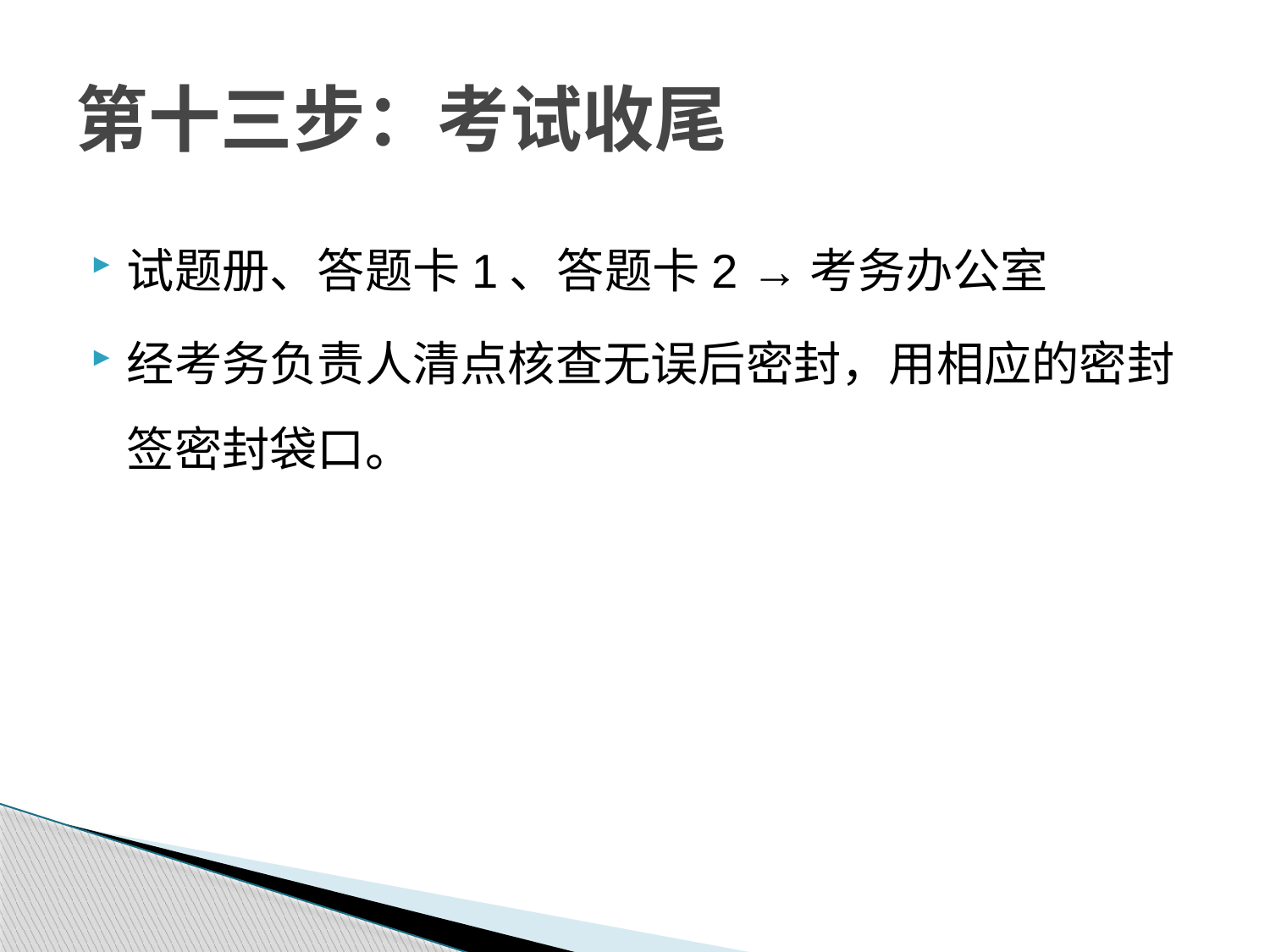

# 第十三步：考试收尾
试题册、答题卡1、答题卡2 →考务办公室
经考务负责人清点核查无误后密封，用相应的密封签密封袋口。